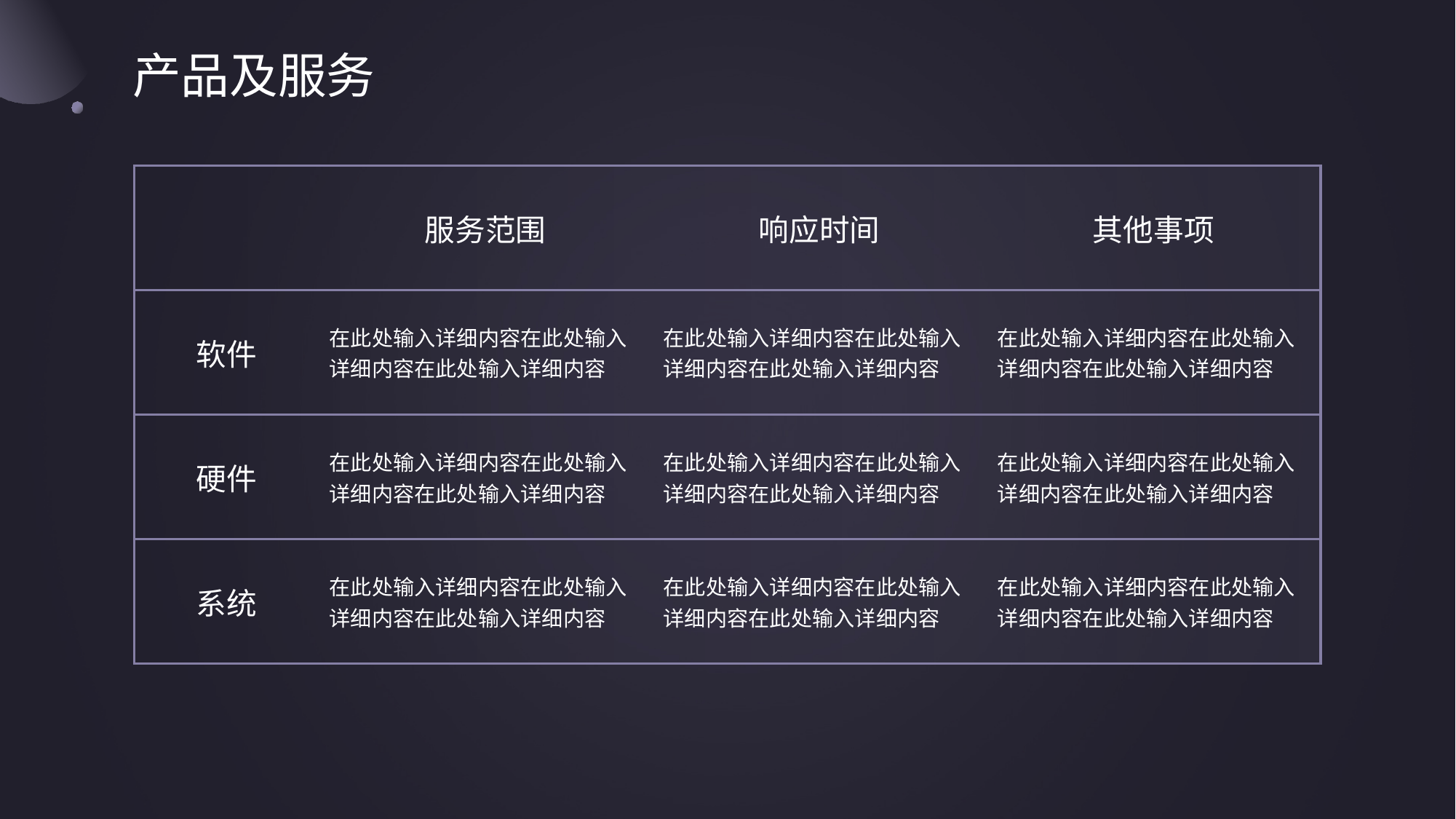

# 产品及服务
|  | 服务范围 | 响应时间 | 其他事项 |
| --- | --- | --- | --- |
| 软件 | 在此处输入详细内容在此处输入详细内容在此处输入详细内容 | 在此处输入详细内容在此处输入详细内容在此处输入详细内容 | 在此处输入详细内容在此处输入详细内容在此处输入详细内容 |
| 硬件 | 在此处输入详细内容在此处输入详细内容在此处输入详细内容 | 在此处输入详细内容在此处输入详细内容在此处输入详细内容 | 在此处输入详细内容在此处输入详细内容在此处输入详细内容 |
| 系统 | 在此处输入详细内容在此处输入详细内容在此处输入详细内容 | 在此处输入详细内容在此处输入详细内容在此处输入详细内容 | 在此处输入详细内容在此处输入详细内容在此处输入详细内容 |